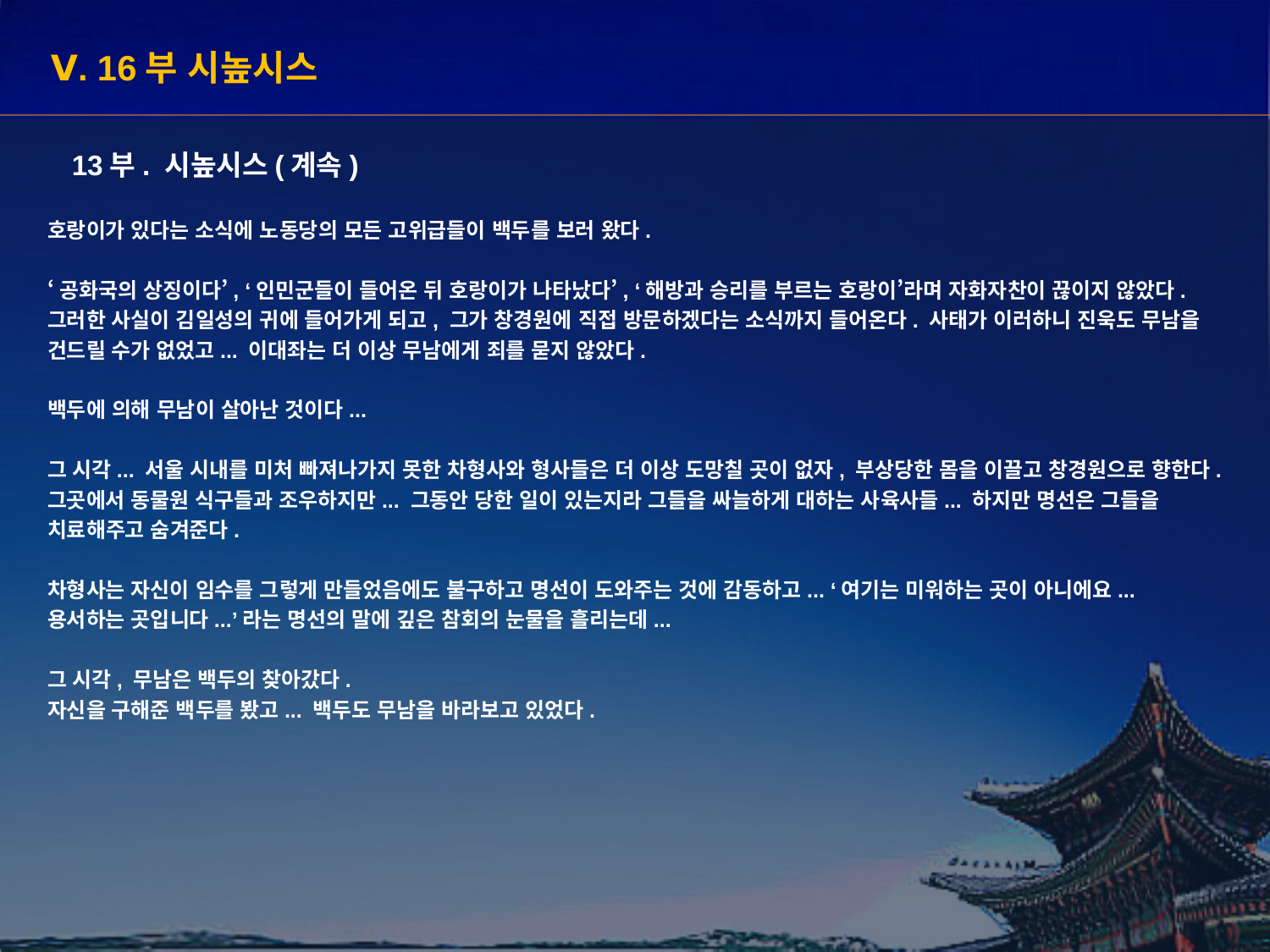

Ⅴ. 16부 시높시스

13부. 시높시스(계속)

호랑이가 있다는 소식에 노동당의 모든 고위급들이 백두를 보러 왔다.

‘공화국의 상징이다’, ‘인민군들이 들어온 뒤 호랑이가 나타났다’, ‘해방과 승리를 부르는 호랑이’라며 자화자찬이 끊이지 않았다. 그러한 사실이 김일성의 귀에 들어가게 되고, 그가 창경원에 직접 방문하겠다는 소식까지 들어온다. 사태가 이러하니 진욱도 무남을 건드릴 수가 없었고... 이대좌는 더 이상 무남에게 죄를 묻지 않았다.

백두에 의해 무남이 살아난 것이다...

그 시각... 서울 시내를 미처 빠져나가지 못한 차형사와 형사들은 더 이상 도망칠 곳이 없자, 부상당한 몸을 이끌고 창경원으로 향한다. 그곳에서 동물원 식구들과 조우하지만... 그동안 당한 일이 있는지라 그들을 싸늘하게 대하는 사육사들... 하지만 명선은 그들을 치료해주고 숨겨준다.

차형사는 자신이 임수를 그렇게 만들었음에도 불구하고 명선이 도와주는 것에 감동하고... ‘여기는 미워하는 곳이 아니에요... 용서하는 곳입니다...’라는 명선의 말에 깊은 참회의 눈물을 흘리는데...

그 시각, 무남은 백두의 찾아갔다.
자신을 구해준 백두를 봤고... 백두도 무남을 바라보고 있었다.